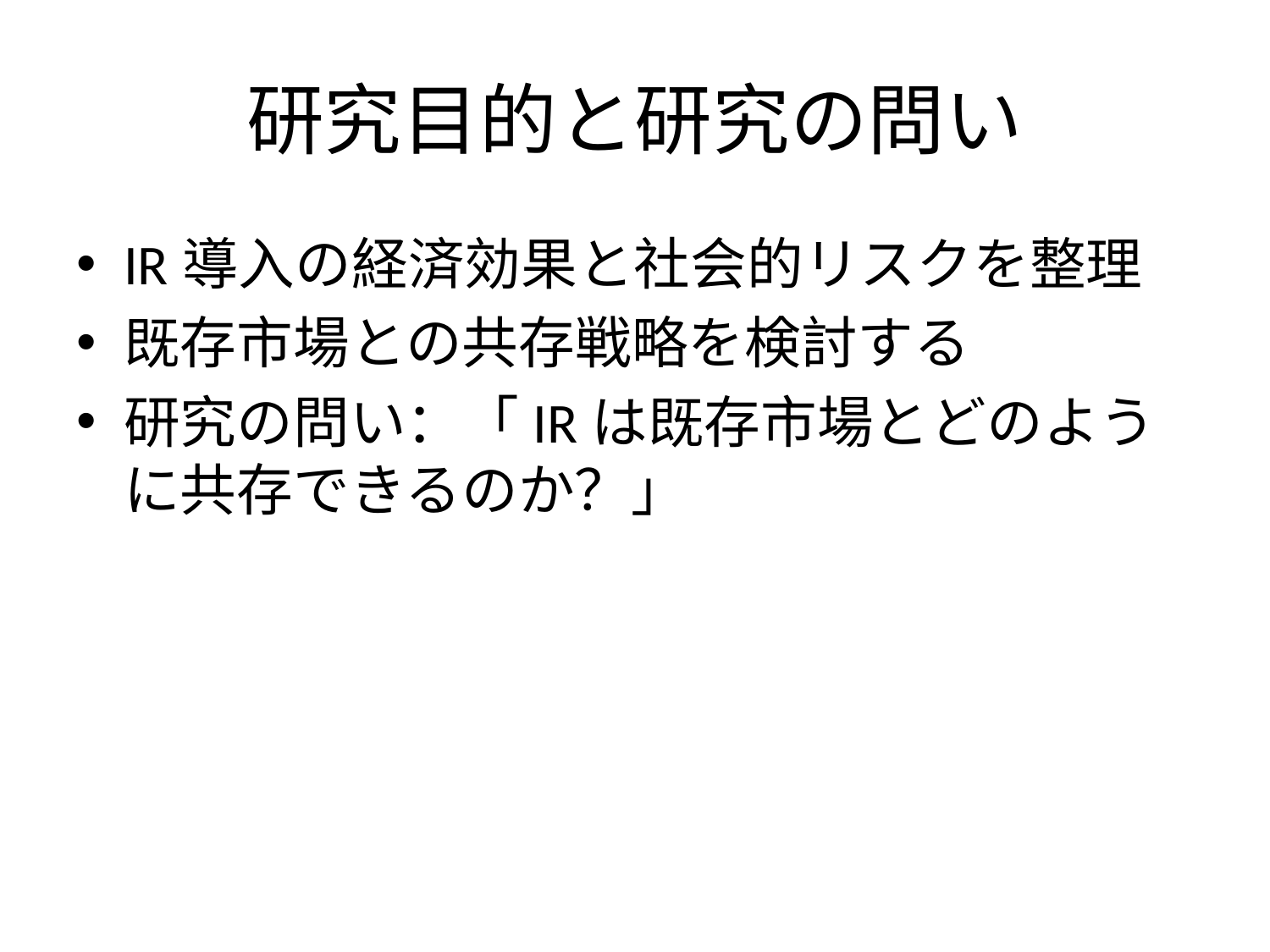

# 研究目的と研究の問い
IR導入の経済効果と社会的リスクを整理
既存市場との共存戦略を検討する
研究の問い：「IRは既存市場とどのように共存できるのか？」